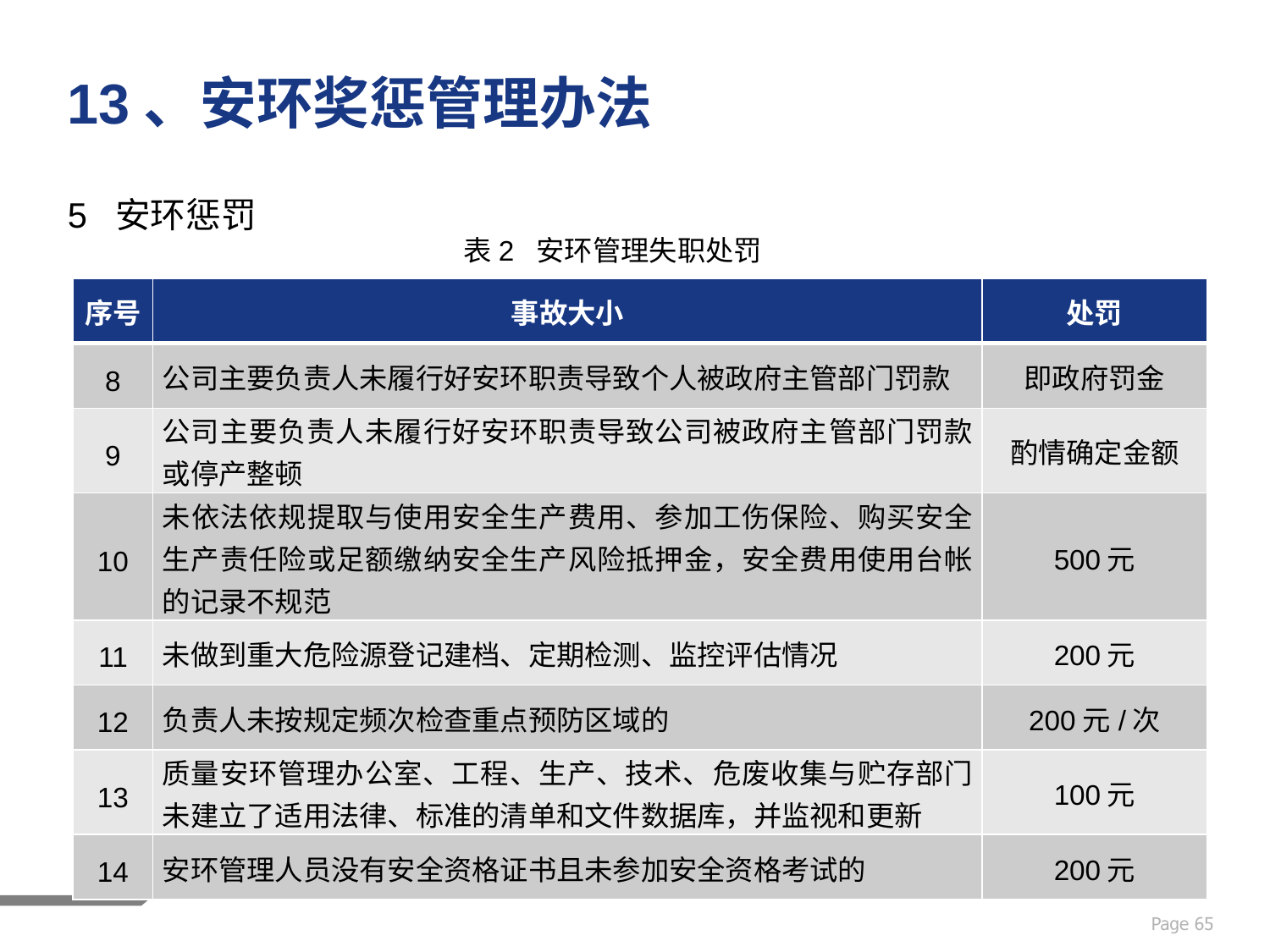

# 13、安环奖惩管理办法
5  安环惩罚
表2  安环管理失职处罚
| 序号 | 事故大小 | 处罚 |
| --- | --- | --- |
| 8 | 公司主要负责人未履行好安环职责导致个人被政府主管部门罚款 | 即政府罚金 |
| 9 | 公司主要负责人未履行好安环职责导致公司被政府主管部门罚款或停产整顿 | 酌情确定金额 |
| 10 | 未依法依规提取与使用安全生产费用、参加工伤保险、购买安全生产责任险或足额缴纳安全生产风险抵押金，安全费用使用台帐的记录不规范 | 500元 |
| 11 | 未做到重大危险源登记建档、定期检测、监控评估情况 | 200元 |
| 12 | 负责人未按规定频次检查重点预防区域的 | 200元/次 |
| 13 | 质量安环管理办公室、工程、生产、技术、危废收集与贮存部门未建立了适用法律、标准的清单和文件数据库，并监视和更新 | 100元 |
| 14 | 安环管理人员没有安全资格证书且未参加安全资格考试的 | 200元 |
Page 65